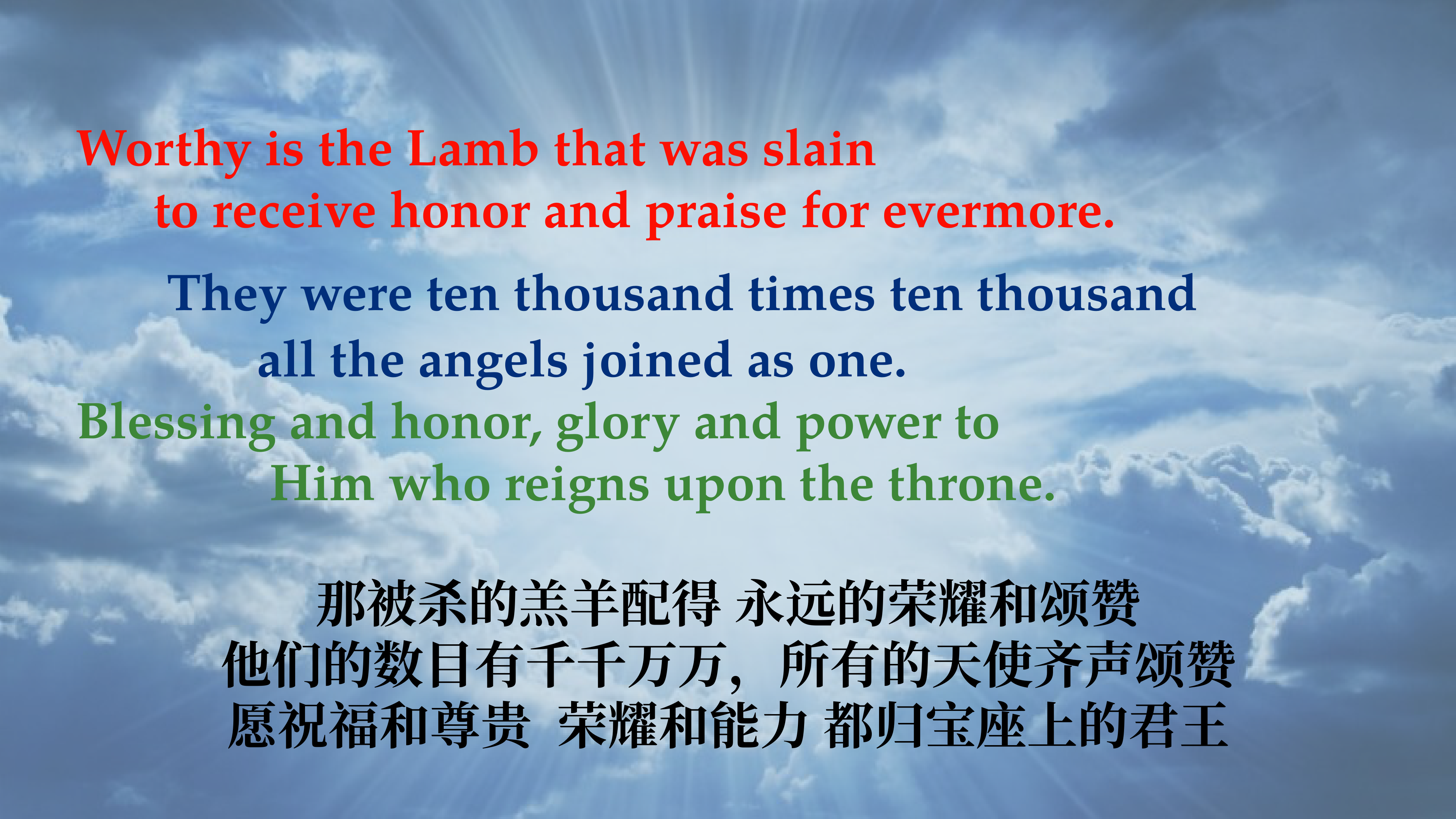

# Worthy is the Lamb that was slain
      to receive honor and praise for evermore.
     They were ten thousand times ten thousand
              all the angels joined as one.
Blessing and honor, glory and power to
               Him who reigns upon the throne.

那被杀的羔羊配得 永远的荣耀和颂赞
他们的数目有千千万万，所有的天使齐声颂赞
愿祝福和尊贵  荣耀和能力 都归宝座上的君王
13